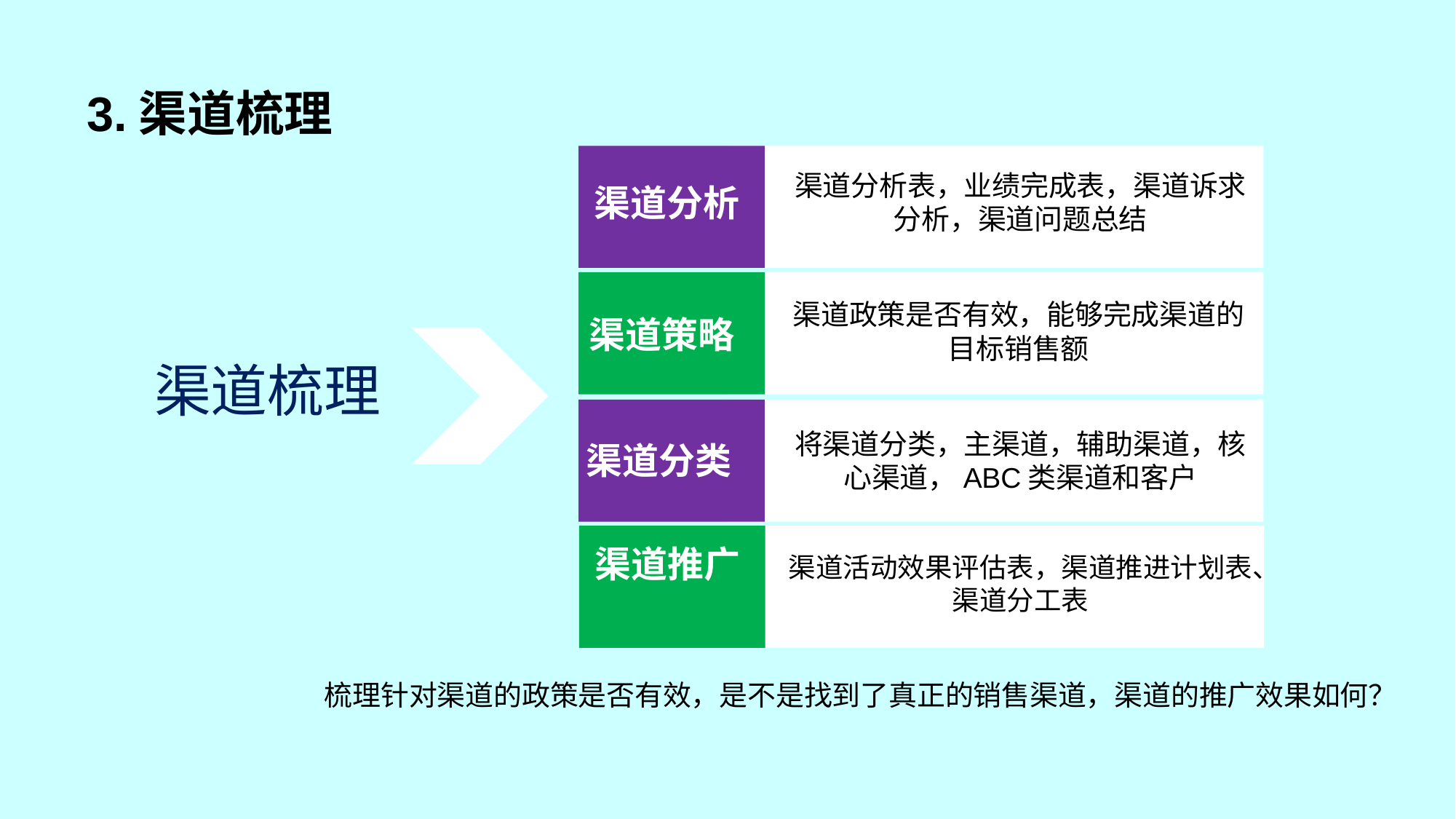

3.渠道梳理

渠道分析表，业绩完成表，渠道诉求分析，渠道问题总结
渠道分析

渠道政策是否有效，能够完成渠道的目标销售额
渠道策略

渠道梳理

将渠道分类，主渠道，辅助渠道，核心渠道，ABC类渠道和客户
渠道分类

渠道推广
渠道活动效果评估表，渠道推进计划表、渠道分工表
梳理针对渠道的政策是否有效，是不是找到了真正的销售渠道，渠道的推广效果如何？